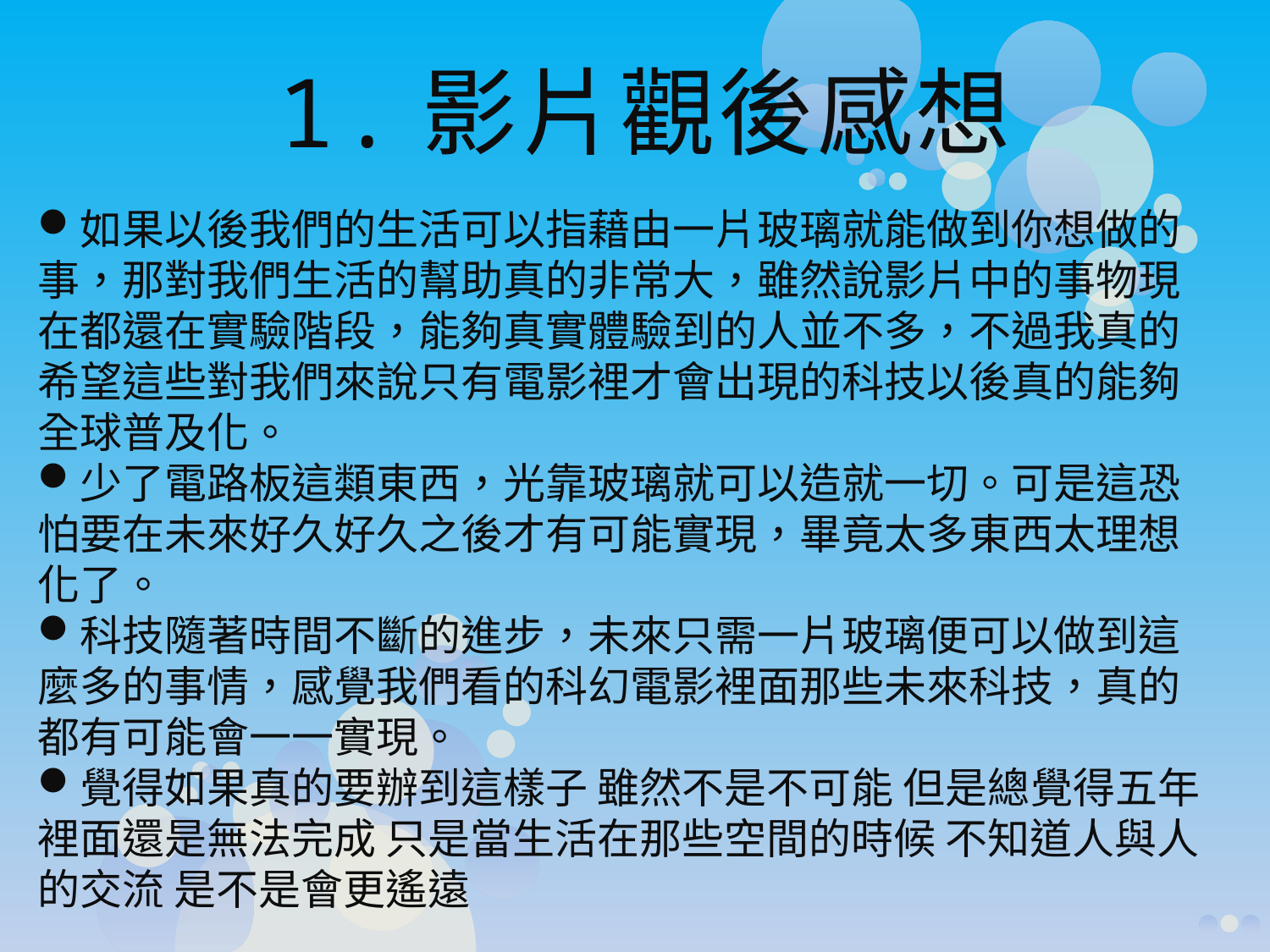

# 1.影片觀後感想
如果以後我們的生活可以指藉由一片玻璃就能做到你想做的事，那對我們生活的幫助真的非常大，雖然說影片中的事物現在都還在實驗階段，能夠真實體驗到的人並不多，不過我真的希望這些對我們來說只有電影裡才會出現的科技以後真的能夠全球普及化。
少了電路板這類東西，光靠玻璃就可以造就一切。可是這恐怕要在未來好久好久之後才有可能實現，畢竟太多東西太理想化了。
科技隨著時間不斷的進步，未來只需一片玻璃便可以做到這麼多的事情，感覺我們看的科幻電影裡面那些未來科技，真的都有可能會一一實現。
覺得如果真的要辦到這樣子 雖然不是不可能 但是總覺得五年裡面還是無法完成 只是當生活在那些空間的時候 不知道人與人的交流 是不是會更遙遠